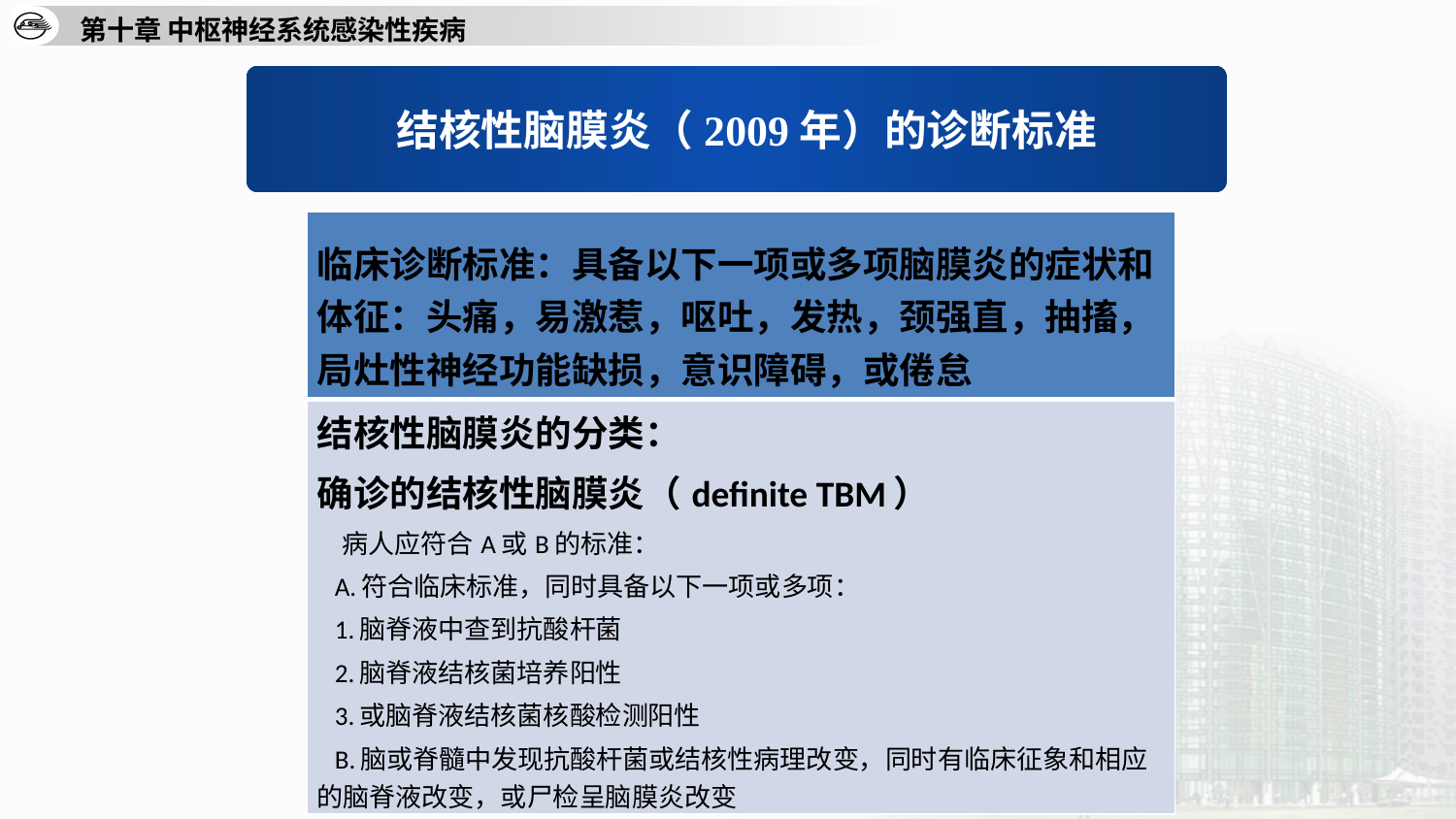

结核性脑膜炎（2009年）的诊断标准
| 临床诊断标准：具备以下一项或多项脑膜炎的症状和体征：头痛，易激惹，呕吐，发热，颈强直，抽搐，局灶性神经功能缺损，意识障碍，或倦怠 |
| --- |
| 结核性脑膜炎的分类： 确诊的结核性脑膜炎（definite TBM） 病人应符合A或B的标准： A.符合临床标准，同时具备以下一项或多项： 1.脑脊液中查到抗酸杆菌 2.脑脊液结核菌培养阳性 3.或脑脊液结核菌核酸检测阳性 B.脑或脊髓中发现抗酸杆菌或结核性病理改变，同时有临床征象和相应的脑脊液改变，或尸检呈脑膜炎改变 |